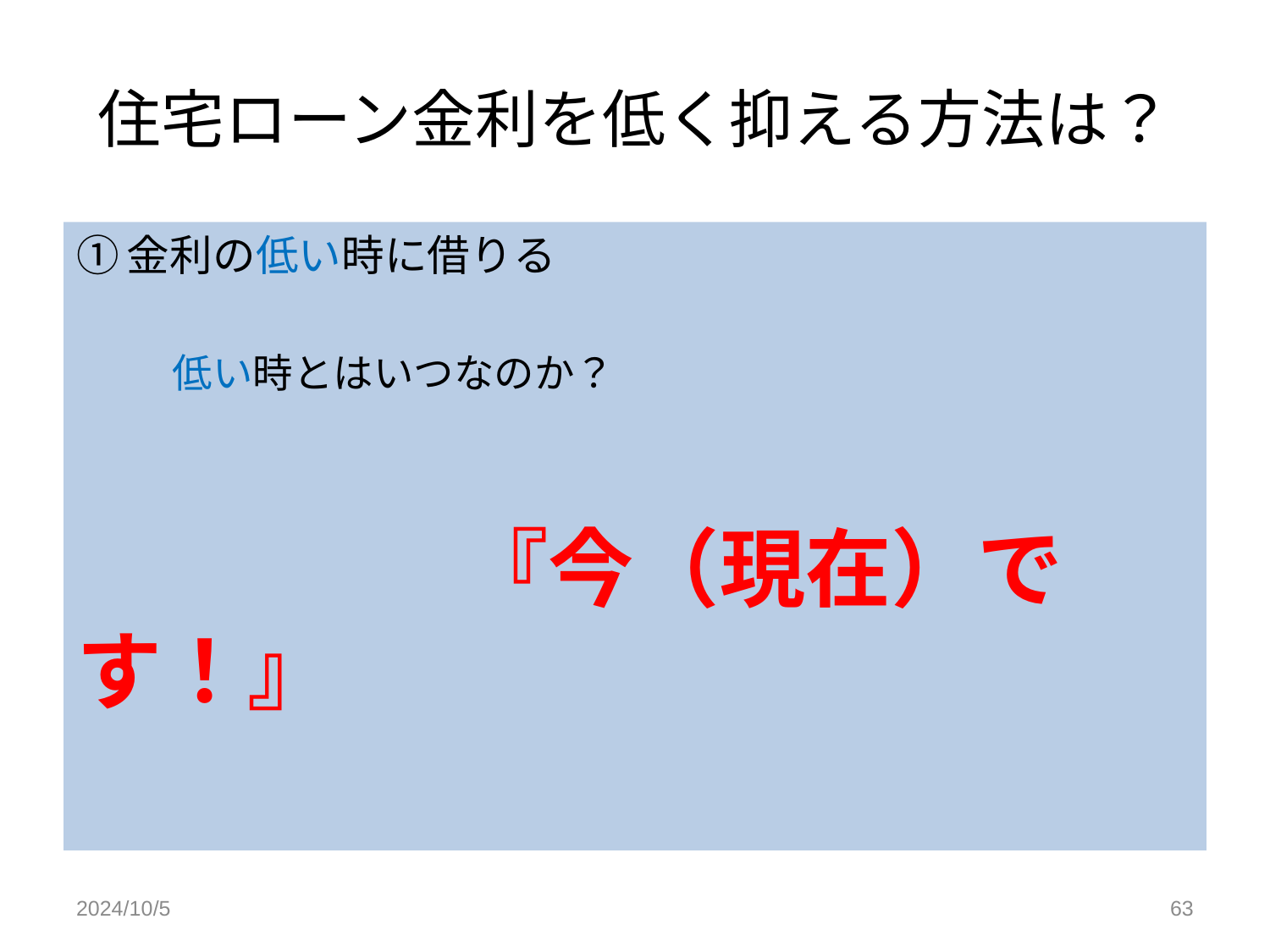

# 住宅ローン金利を低く抑える方法は？
①金利の低い時に借りる

　　　低い時とはいつなのか？

　　　　　　　　『今（現在）です！』

2024/10/5
63